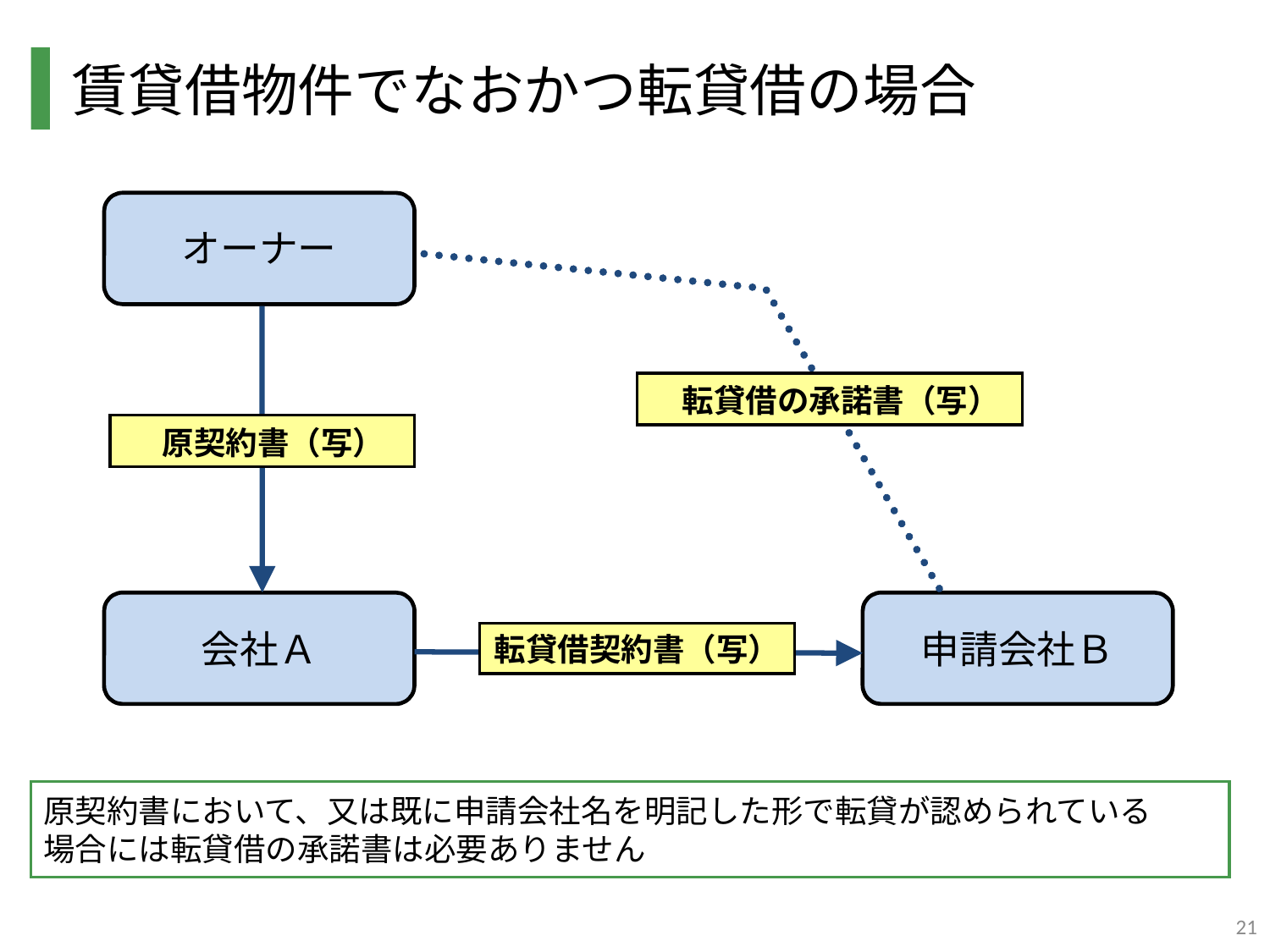

賃貸借物件でなおかつ転貸借の場合

オーナー

  転貸借の承諾書（写）
  原契約書（写）

会社Ａ
申請会社Ｂ
転貸借契約書（写）

原契約書において、又は既に申請会社名を明記した形で転貸が認められている
場合には転貸借の承諾書は必要ありません
21